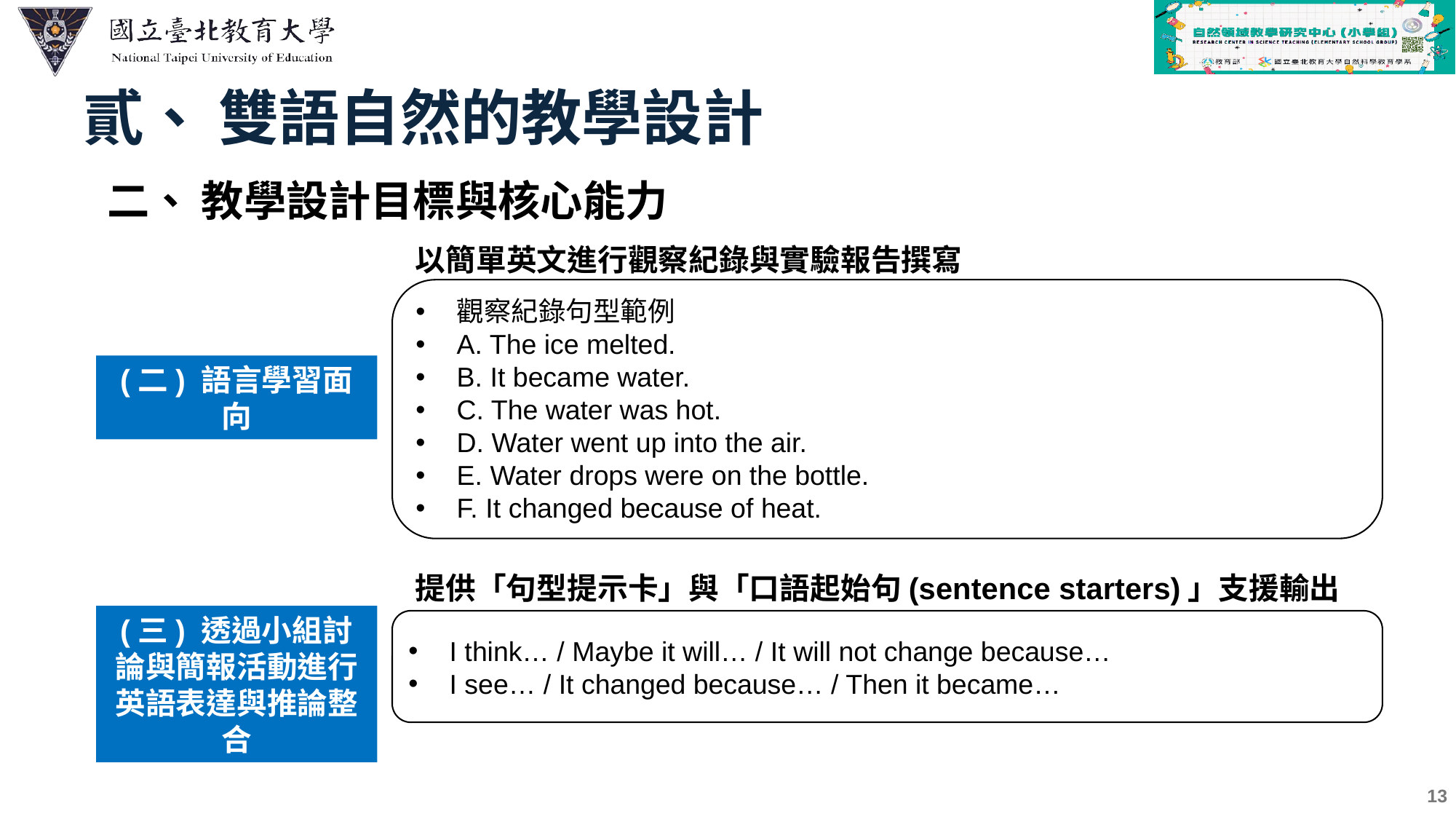

貳、 雙語自然的教學設計
二、 教學設計目標與核心能力
以簡單英文進行觀察紀錄與實驗報告撰寫
觀察紀錄句型範例
A. The ice melted.
B. It became water.
C. The water was hot.
D. Water went up into the air.
E. Water drops were on the bottle.
F. It changed because of heat.
(二) 語言學習面向
提供「句型提示卡」與「口語起始句(sentence starters)」支援輸出
(三) 透過小組討論與簡報活動進行英語表達與推論整合
I think… / Maybe it will… / It will not change because…
I see… / It changed because… / Then it became…
13